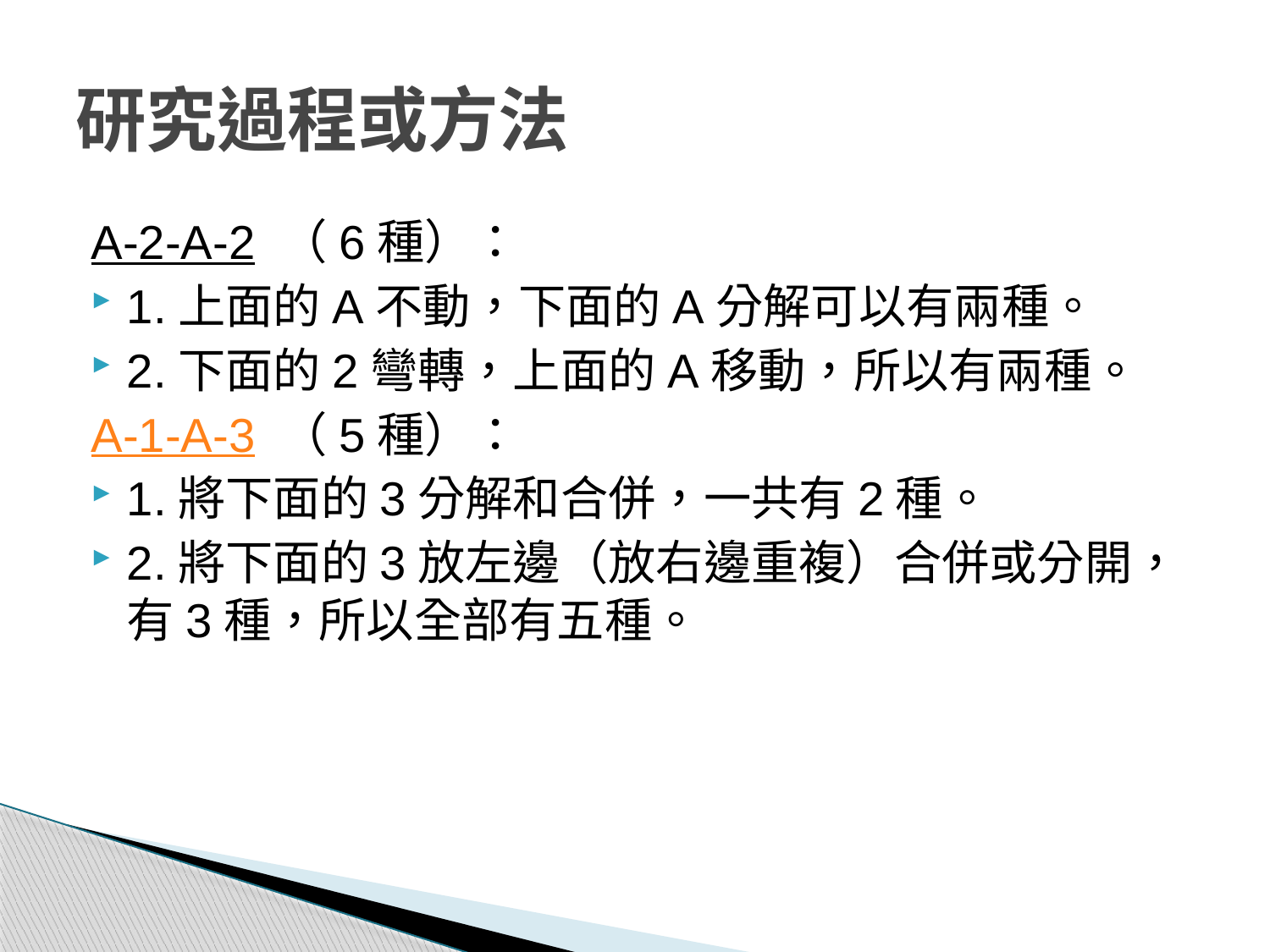

# 研究過程或方法
A-2-A-2 （6種）：
1.上面的A不動，下面的A分解可以有兩種。
2.下面的2彎轉，上面的A移動，所以有兩種。
A-1-A-3 （5種）：
1.將下面的3分解和合併，一共有2種。
2.將下面的3放左邊（放右邊重複）合併或分開，有3種，所以全部有五種。